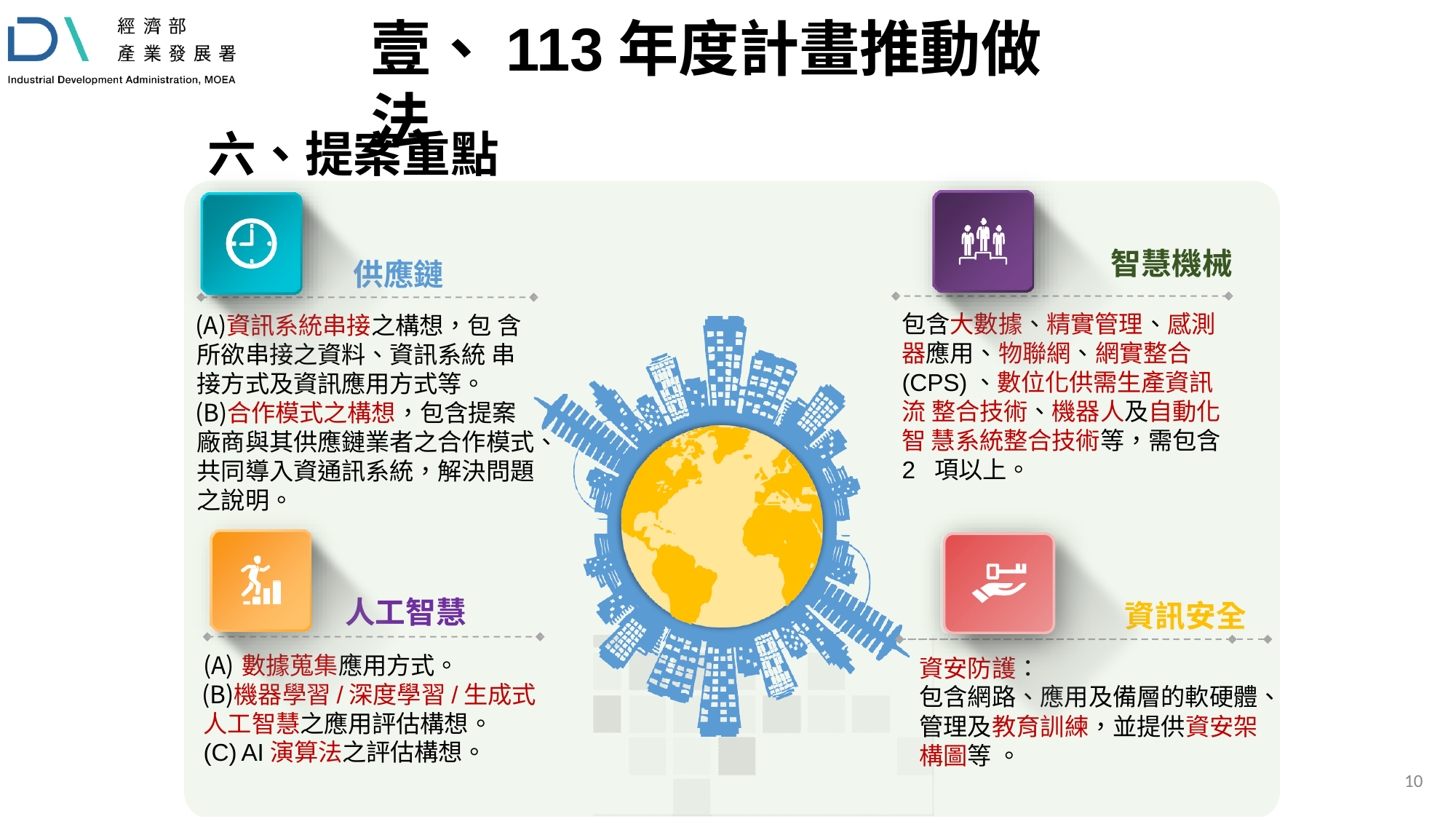

# 壹、113年度計畫推動做法
六、提案重點

智慧機械
包含大數據、精實管理、感測 器應用、物聯網、網實整合 (CPS)、數位化供需生產資訊流 整合技術、機器人及自動化智 慧系統整合技術等，需包含 2  項以上。

供應鏈
資訊系統串接之構想，包 含所欲串接之資料、資訊系統 串接方式及資訊應用方式等。
合作模式之構想，包含提案廠商與其供應鏈業者之合作模式、共同導入資通訊系統，解決問題之說明。

資訊安全
資安防護：
包含網路、應用及備層的軟硬體、管理及教育訓練，並提供資安架構圖等 。

人工智慧
數據蒐集應用方式。
機器學習/深度學習/生成式人工智慧之應用評估構想。
AI演算法之評估構想。

10